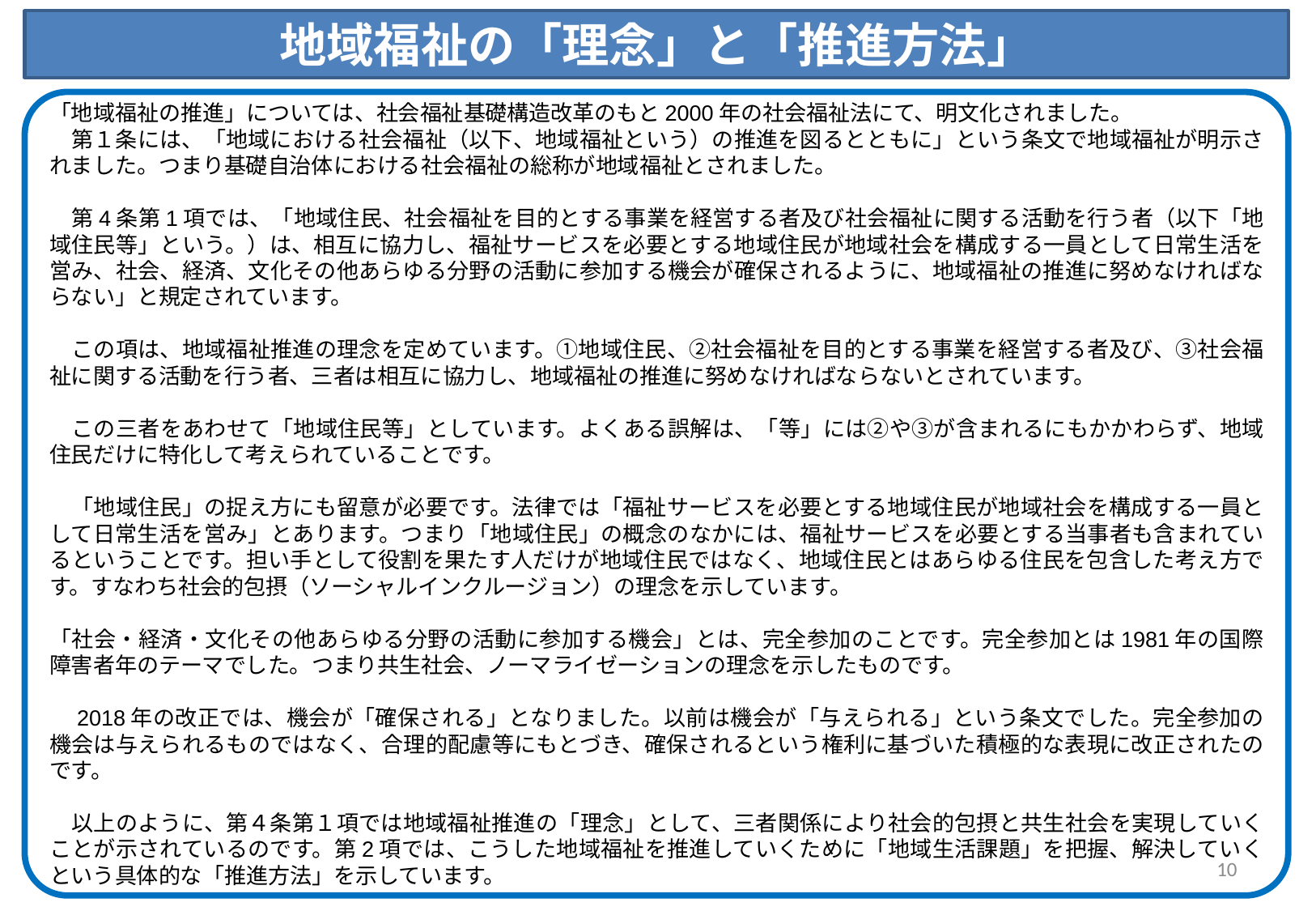

地域福祉の「理念」と「推進方法」
「地域福祉の推進」については、社会福祉基礎構造改革のもと2000年の社会福祉法にて、明文化されました。
　第１条には、「地域における社会福祉（以下、地域福祉という）の推進を図るとともに」という条文で地域福祉が明示されました。つまり基礎自治体における社会福祉の総称が地域福祉とされました。

　第4条第1項では、「地域住民、社会福祉を目的とする事業を経営する者及び社会福祉に関する活動を行う者（以下「地域住民等」という。）は、相互に協力し、福祉サービスを必要とする地域住民が地域社会を構成する一員として日常生活を営み、社会、経済、文化その他あらゆる分野の活動に参加する機会が確保されるように、地域福祉の推進に努めなければならない」と規定されています。

　この項は、地域福祉推進の理念を定めています。①地域住民、②社会福祉を目的とする事業を経営する者及び、③社会福祉に関する活動を行う者、三者は相互に協力し、地域福祉の推進に努めなければならないとされています。

　この三者をあわせて「地域住民等」としています。よくある誤解は、「等」には②や③が含まれるにもかかわらず、地域住民だけに特化して考えられていることです。

　「地域住民」の捉え方にも留意が必要です。法律では「福祉サービスを必要とする地域住民が地域社会を構成する一員として日常生活を営み」とあります。つまり「地域住民」の概念のなかには、福祉サービスを必要とする当事者も含まれているということです。担い手として役割を果たす人だけが地域住民ではなく、地域住民とはあらゆる住民を包含した考え方です。すなわち社会的包摂（ソーシャルインクルージョン）の理念を示しています。

「社会・経済・文化その他あらゆる分野の活動に参加する機会」とは、完全参加のことです。完全参加とは1981年の国際障害者年のテーマでした。つまり共生社会、ノーマライゼーションの理念を示したものです。

　2018年の改正では、機会が「確保される」となりました。以前は機会が「与えられる」という条文でした。完全参加の機会は与えられるものではなく、合理的配慮等にもとづき、確保されるという権利に基づいた積極的な表現に改正されたのです。

　以上のように、第４条第１項では地域福祉推進の「理念」として、三者関係により社会的包摂と共生社会を実現していくことが示されているのです。第2項では、こうした地域福祉を推進していくために「地域生活課題」を把握、解決していくという具体的な「推進方法」を示しています。

10